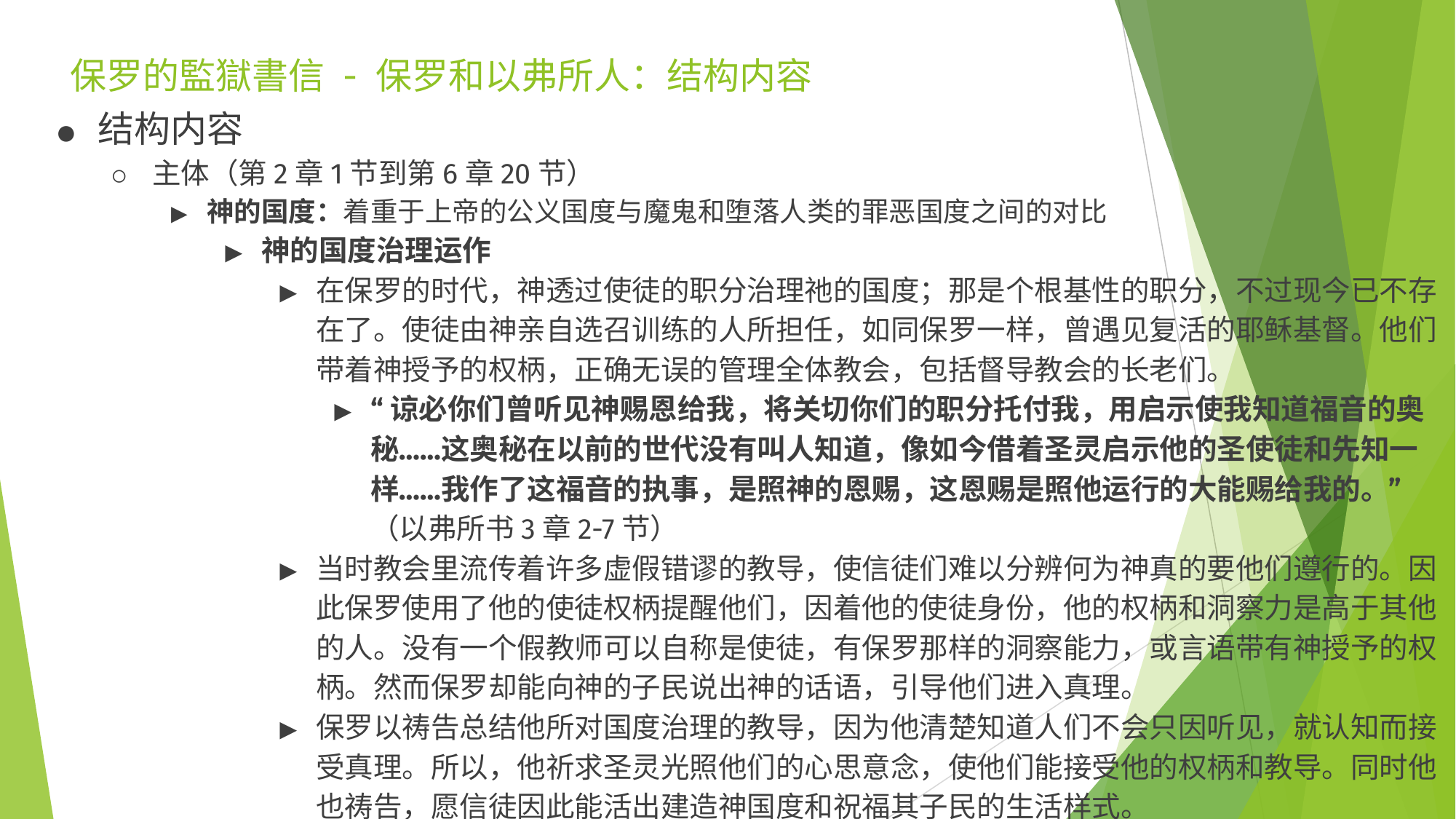

# 保罗的監獄書信 - 保罗和以弗所人：结构内容
结构内容
主体（第2章1节到第6章20节）
神的国度：着重于上帝的公义国度与魔鬼和堕落人类的罪恶国度之间的对比
神的国度治理运作
在保罗的时代，神透过使徒的职分治理祂的国度；那是个根基性的职分，不过现今已不存在了。使徒由神亲自选召训练的人所担任，如同保罗一样，曾遇见复活的耶稣基督。他们带着神授予的权柄，正确无误的管理全体教会，包括督导教会的长老们。
“谅必你们曾听见神赐恩给我，将关切你们的职分托付我，用启示使我知道福音的奥秘……这奥秘在以前的世代没有叫人知道，像如今借着圣灵启示他的圣使徒和先知一样……我作了这福音的执事，是照神的恩赐，这恩赐是照他运行的大能赐给我的。”（以弗所书3章2-7节）
当时教会里流传着许多虚假错谬的教导，使信徒们难以分辨何为神真的要他们遵行的。因此保罗使用了他的使徒权柄提醒他们，因着他的使徒身份，他的权柄和洞察力是高于其他的人。没有一个假教师可以自称是使徒，有保罗那样的洞察能力，或言语带有神授予的权柄。然而保罗却能向神的子民说出神的话语，引导他们进入真理。
保罗以祷告总结他所对国度治理的教导，因为他清楚知道人们不会只因听见，就认知而接受真理。所以，他祈求圣灵光照他们的心思意念，使他们能接受他的权柄和教导。同时他也祷告，愿信徒因此能活出建造神国度和祝福其子民的生活样式。